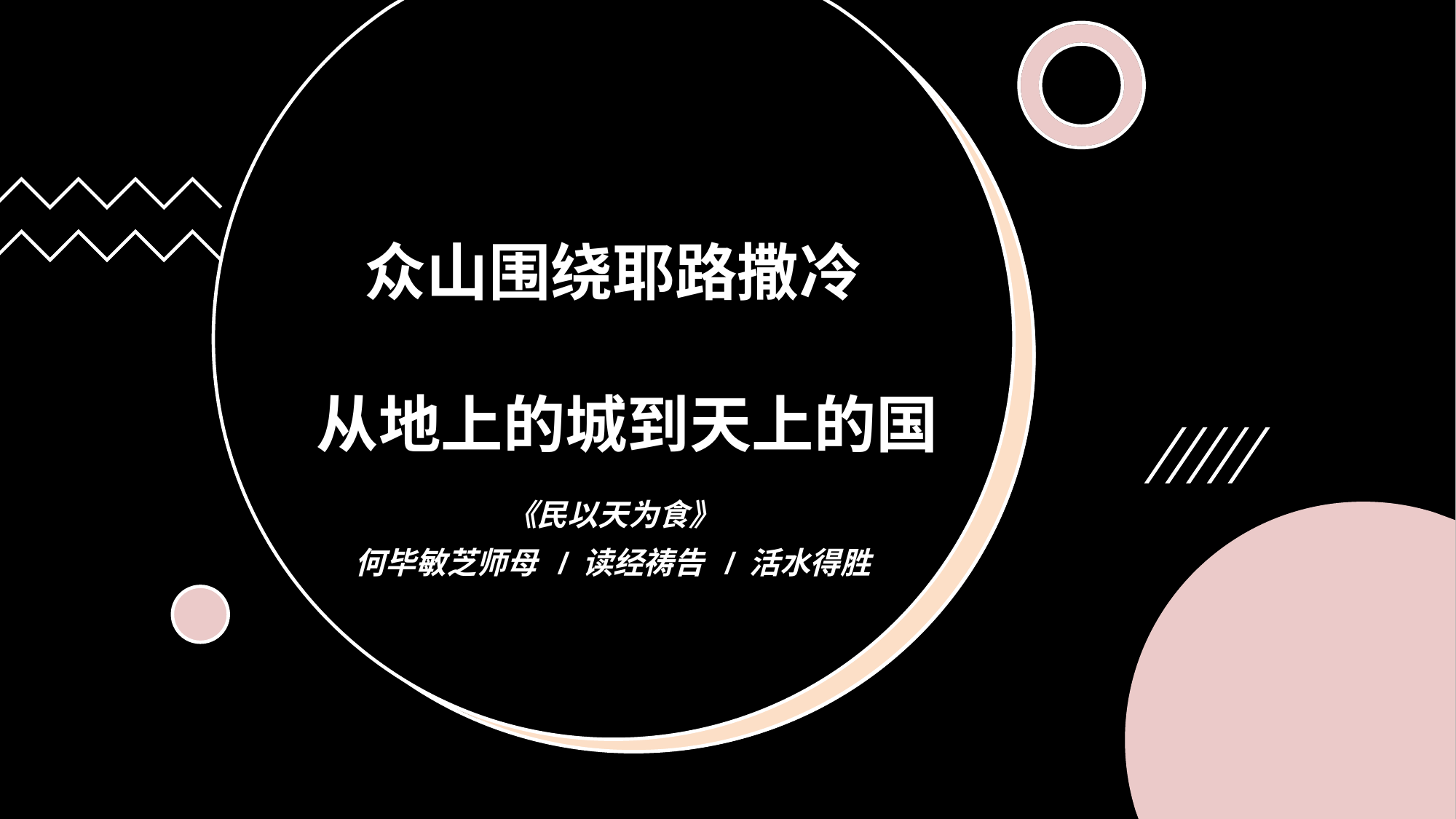

众山围绕耶路撒冷

 从地上的城到天上的国

《民以天为食》
何毕敏芝师母  / 读经祷告  / 活水得胜